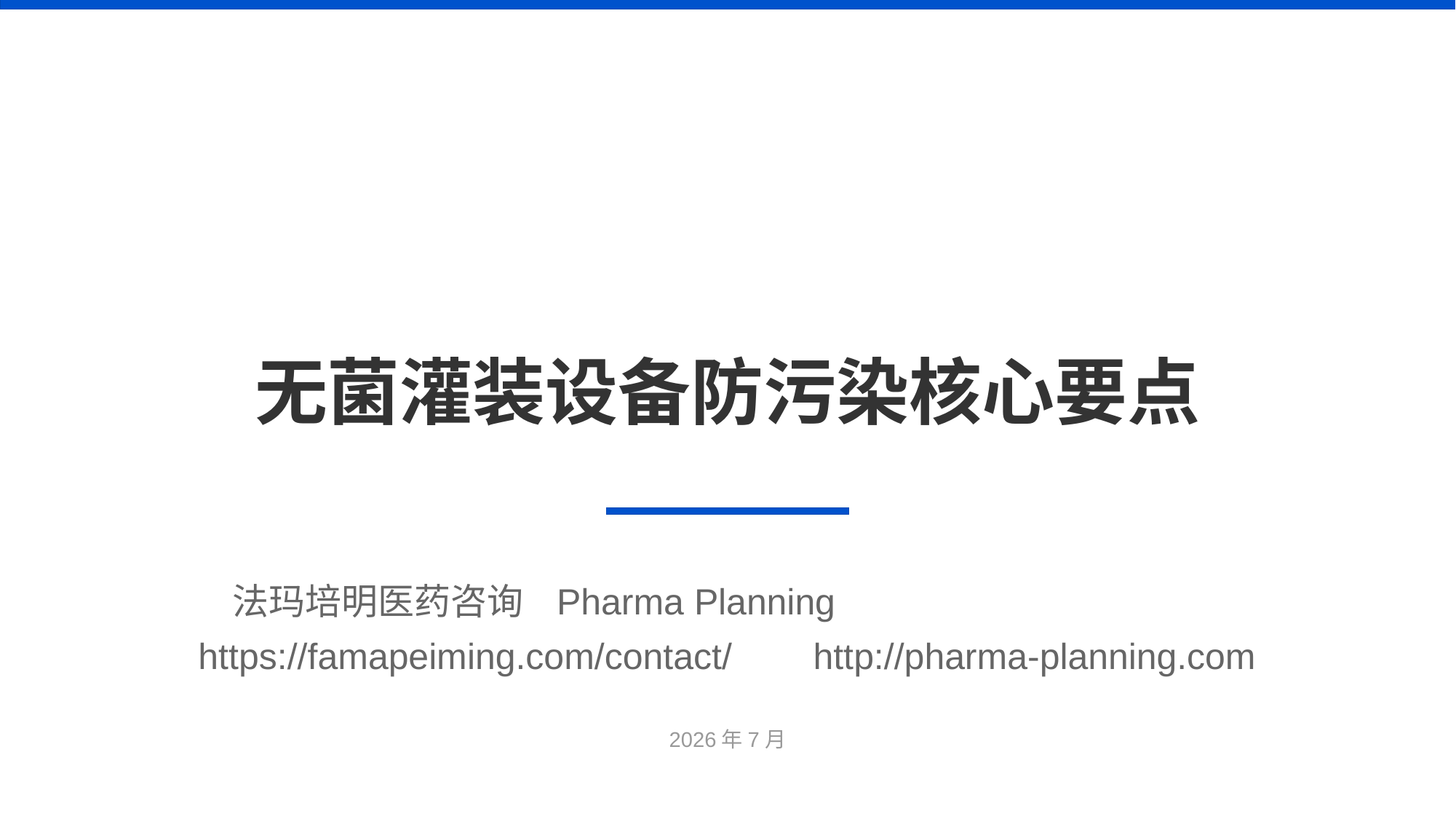

无菌灌装设备防污染核心要点

法玛培明医药咨询   Pharma Planning                                       https://famapeiming.com/contact/        http://pharma-planning.com
2026年7月